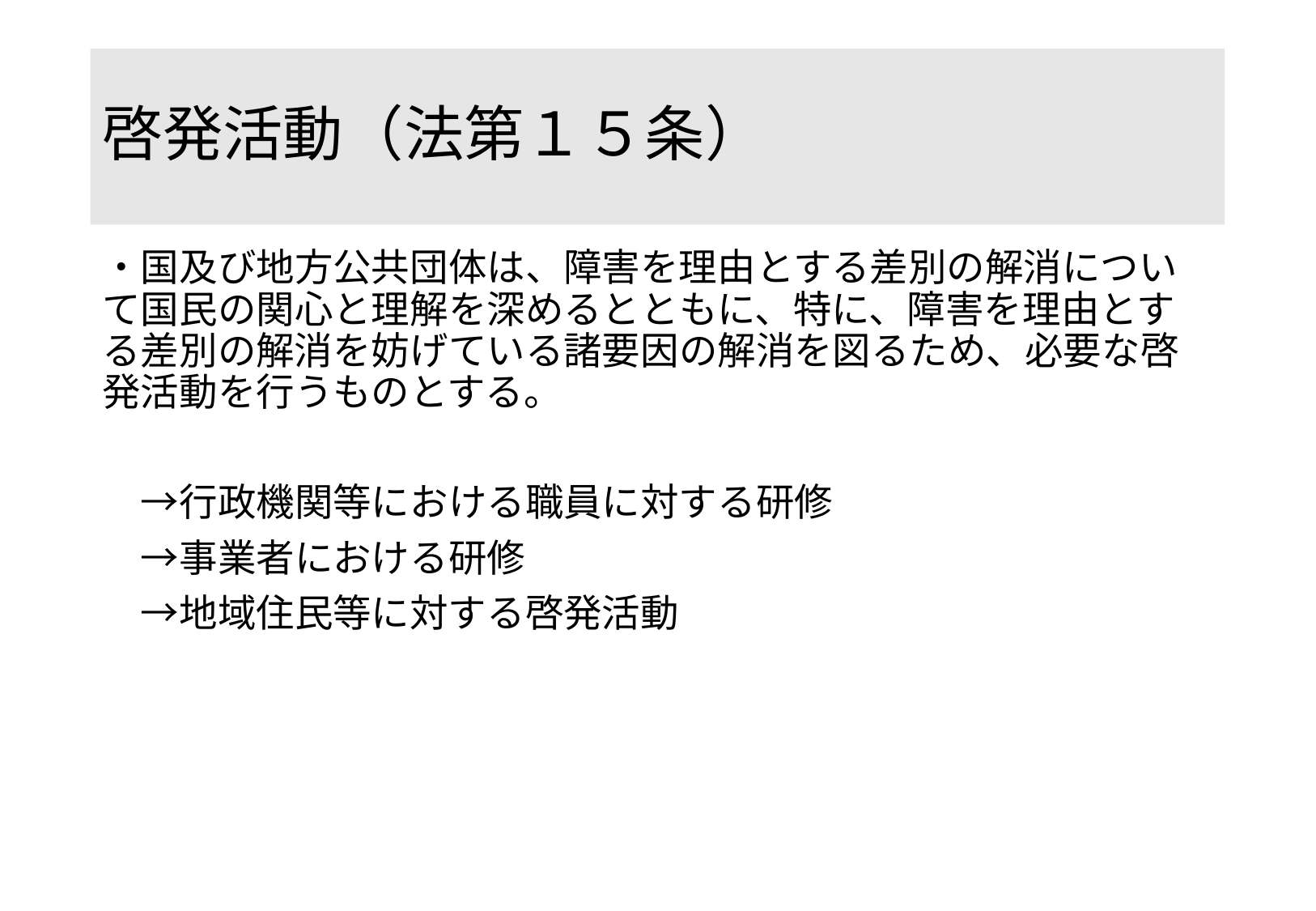

# 啓発活動（法第１５条）
・国及び地方公共団体は、障害を理由とする差別の解消について国民の関心と理解を深めるとともに、特に、障害を理由とする差別の解消を妨げている諸要因の解消を図るため、必要な啓発活動を行うものとする。

　→行政機関等における職員に対する研修
　→事業者における研修
　→地域住民等に対する啓発活動